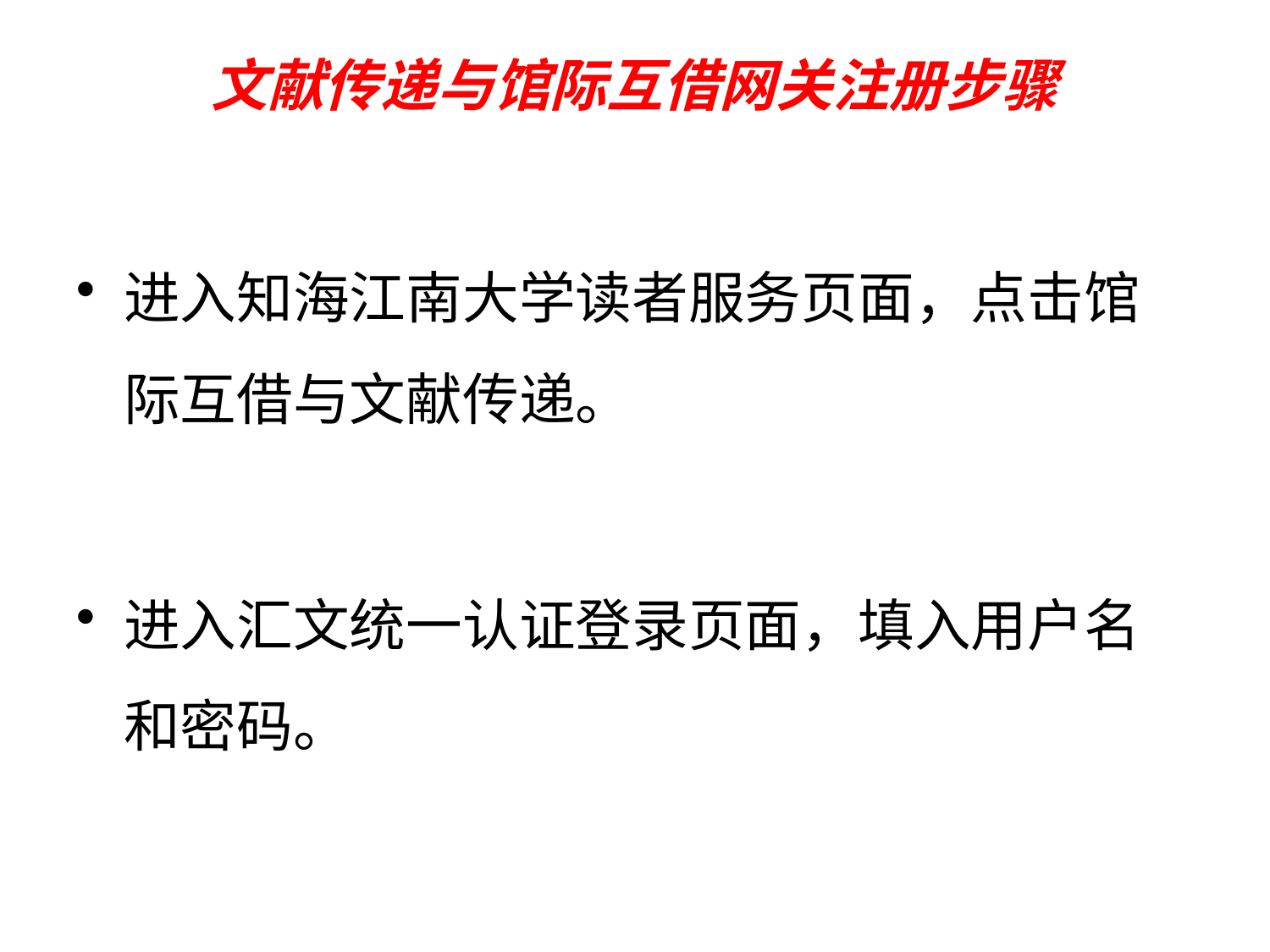

# 文献传递与馆际互借网关注册步骤
进入知海江南大学读者服务页面，点击馆际互借与文献传递。

进入汇文统一认证登录页面，填入用户名和密码。